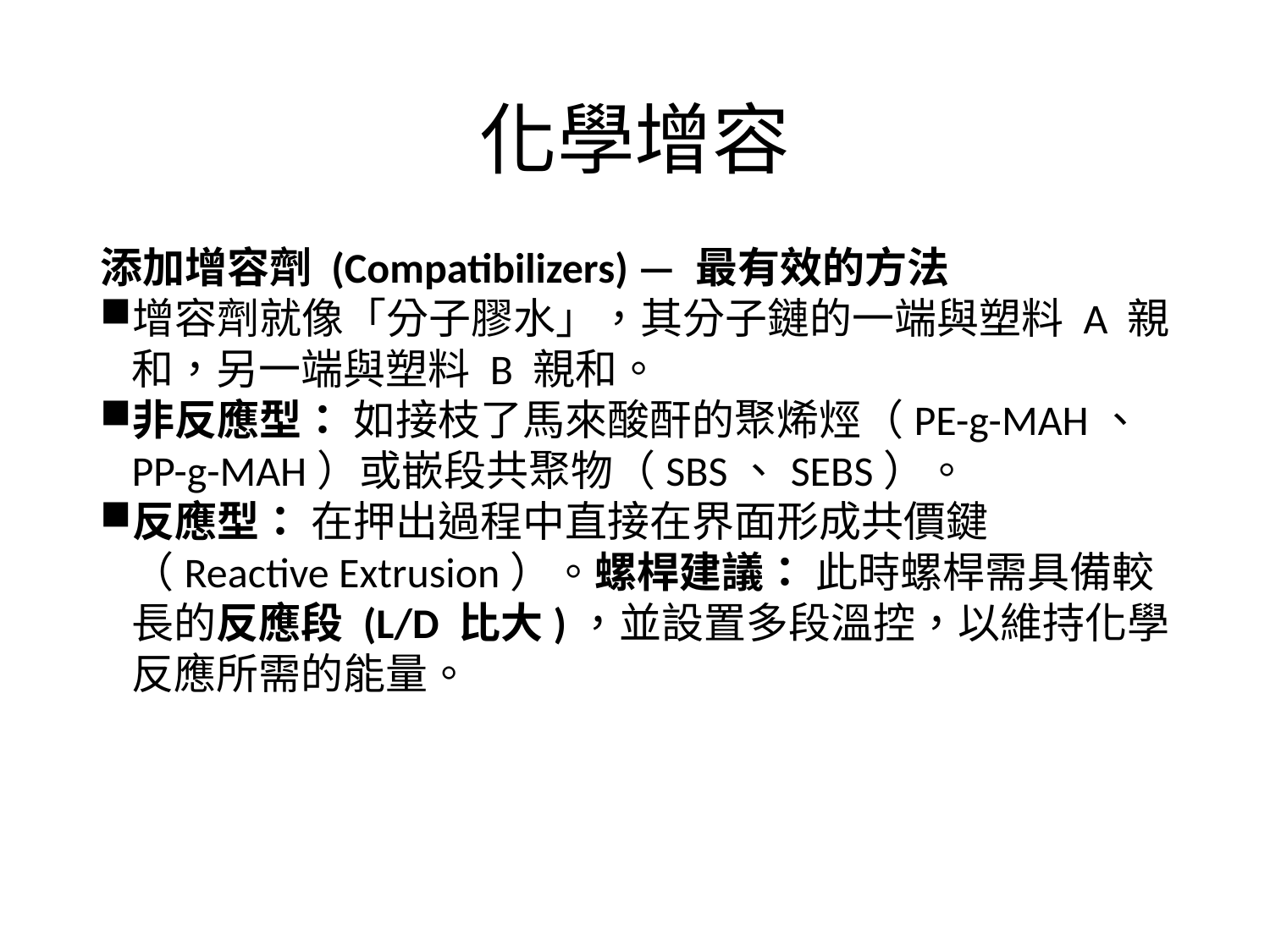

# 化學增容
添加增容劑 (Compatibilizers) — 最有效的方法
增容劑就像「分子膠水」，其分子鏈的一端與塑料 A 親和，另一端與塑料 B 親和。
非反應型： 如接枝了馬來酸酐的聚烯烴（PE-g-MAH、PP-g-MAH）或嵌段共聚物（SBS、SEBS）。
反應型： 在押出過程中直接在界面形成共價鍵（Reactive Extrusion）。螺桿建議： 此時螺桿需具備較長的反應段 (L/D 比大)，並設置多段溫控，以維持化學反應所需的能量。